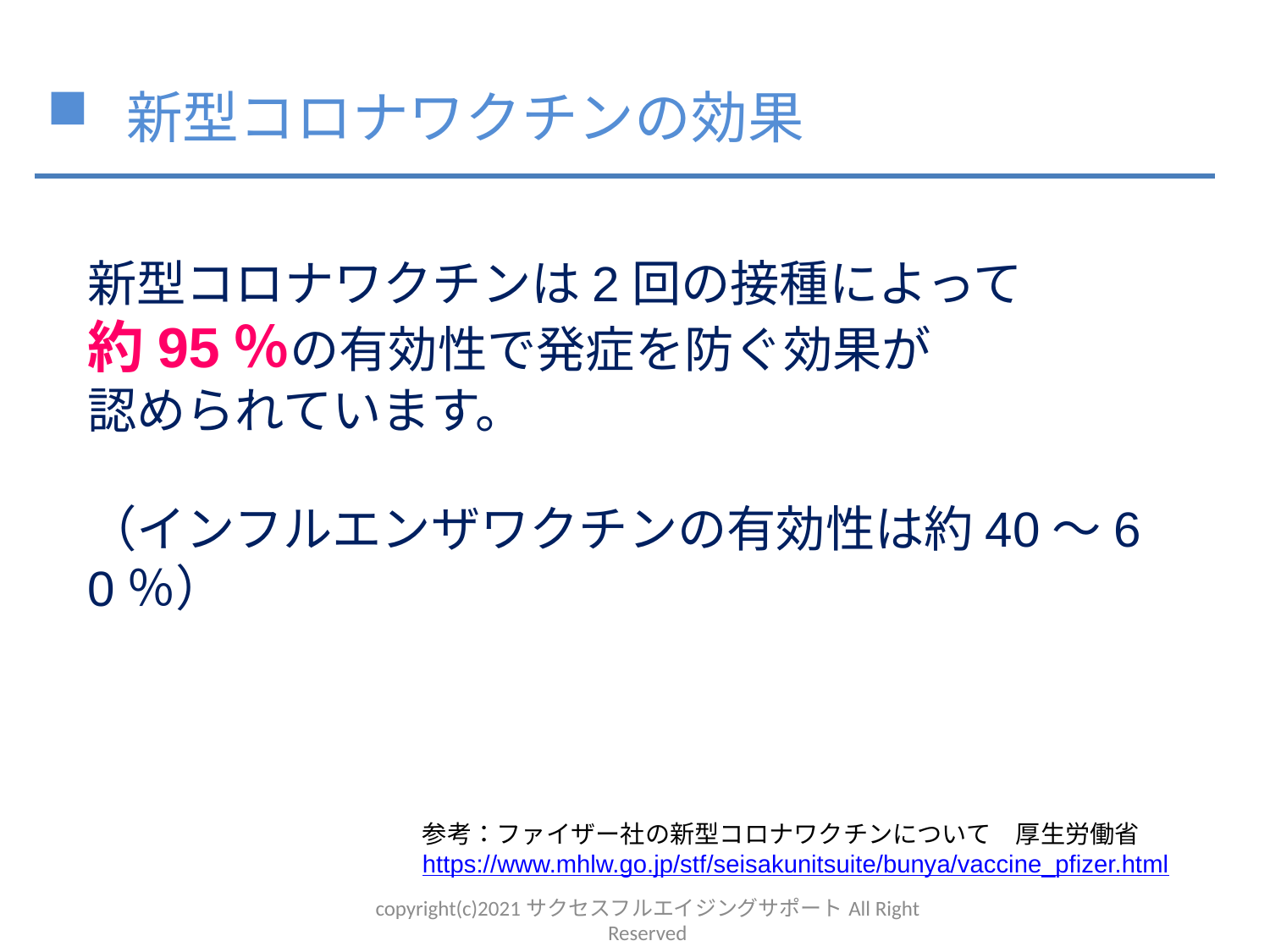

新型コロナワクチンの効果
新型コロナワクチンは2回の接種によって
約95％の有効性で発症を防ぐ効果が
認められています。

（インフルエンザワクチンの有効性は約40～60％）

参考：ファイザー社の新型コロナワクチンについて　厚生労働省
https://www.mhlw.go.jp/stf/seisakunitsuite/bunya/vaccine_pfizer.html

copyright(c)2021サクセスフルエイジングサポートAll Right Reserved